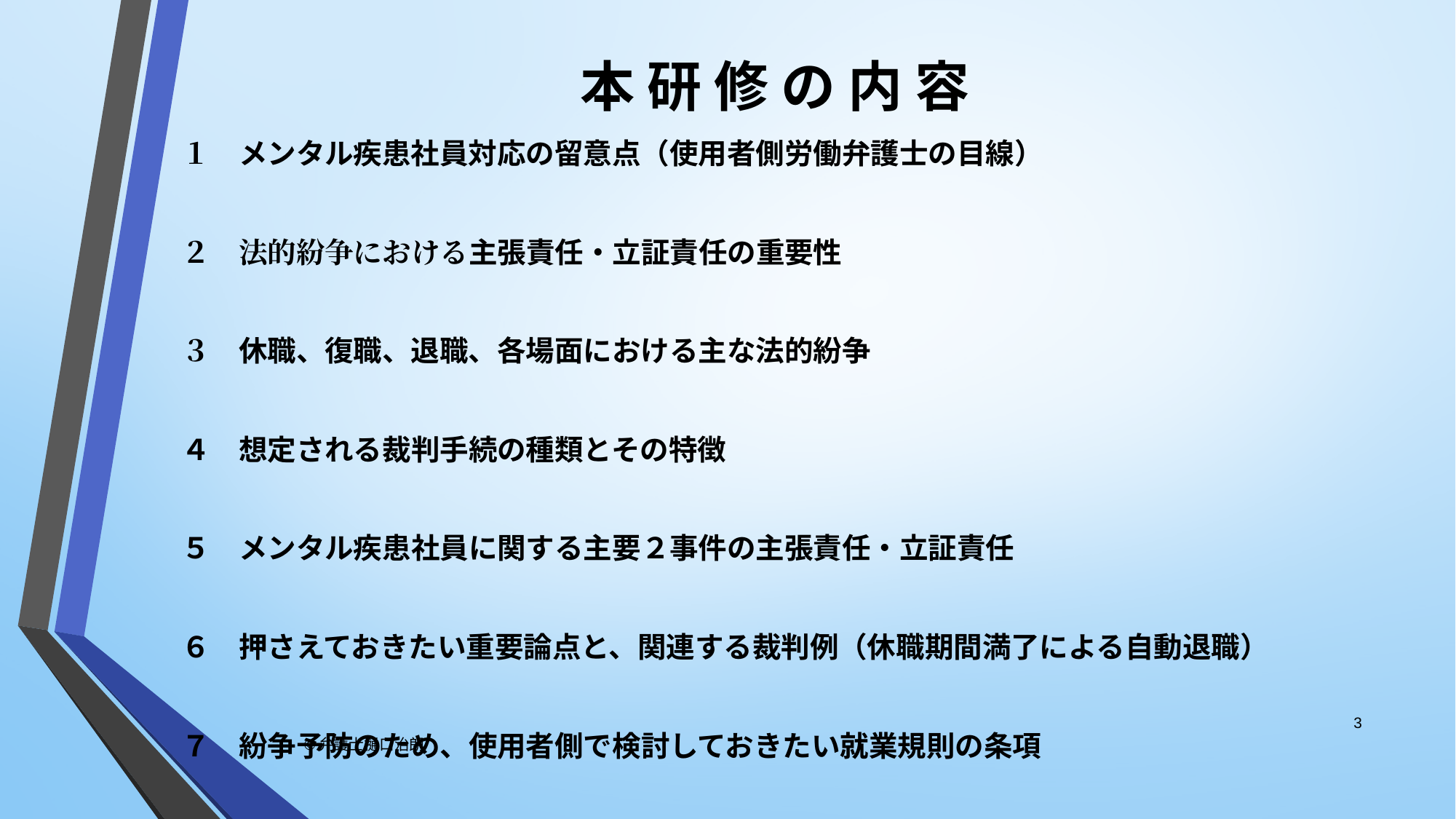

# 本 研 修 の 内 容
１　メンタル疾患社員対応の留意点（使用者側労働弁護士の目線）

２　法的紛争における主張責任・立証責任の重要性

３　休職、復職、退職、各場面における主な法的紛争

４　想定される裁判手続の種類とその特徴

５　メンタル疾患社員に関する主要２事件の主張責任・立証責任

６　押さえておきたい重要論点と、関連する裁判例（休職期間満了による自動退職）

７　紛争予防のため、使用者側で検討しておきたい就業規則の条項

3
©弁護士樋口治朗